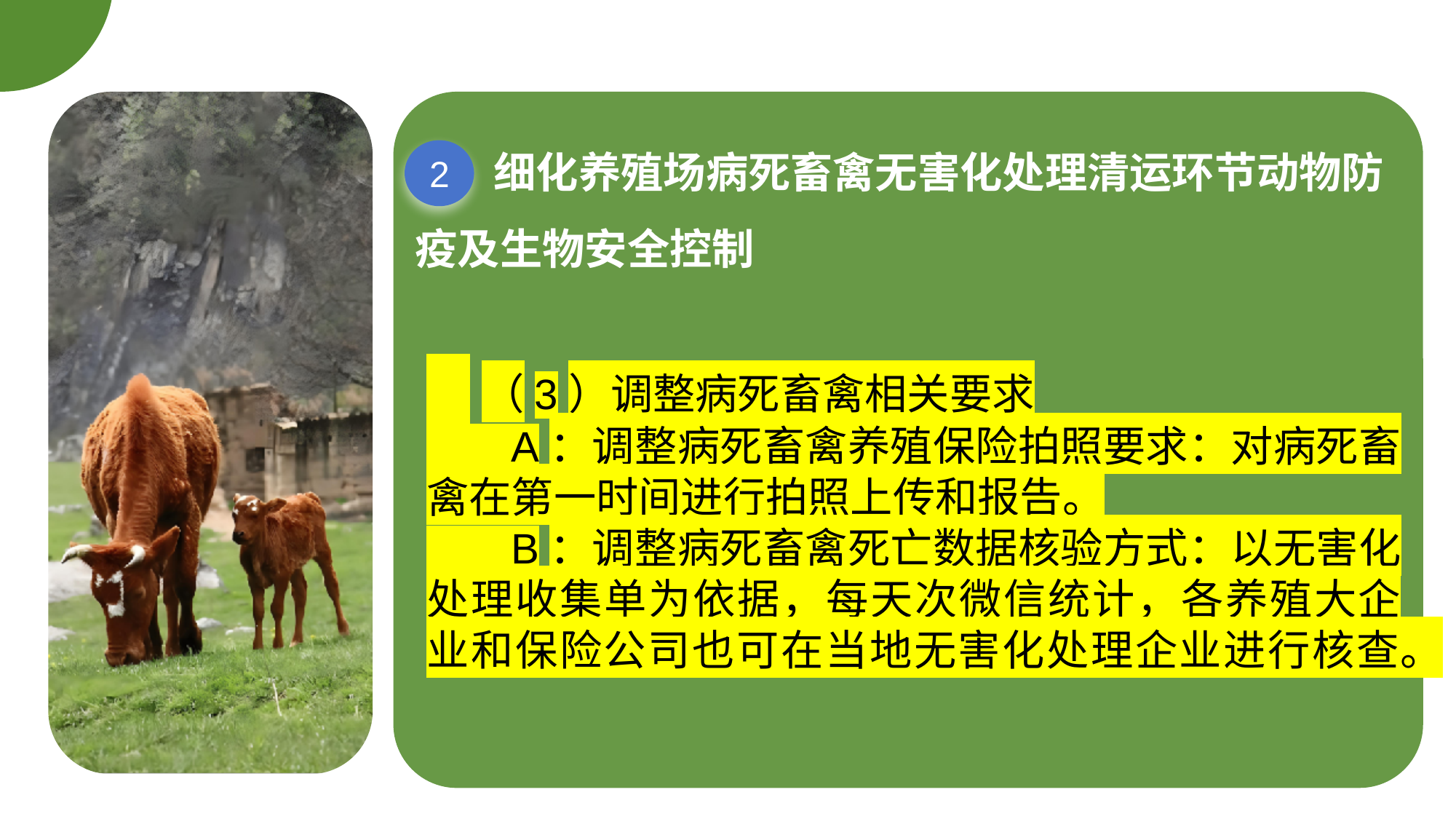

细化养殖场病死畜禽无害化处理清运环节动物防疫及生物安全控制
2
    （3）调整病死畜禽相关要求
       A：调整病死畜禽养殖保险拍照要求：对病死畜禽在第一时间进行拍照上传和报告。
       B：调整病死畜禽死亡数据核验方式：以无害化处理收集单为依据，每天次微信统计，各养殖大企业和保险公司也可在当地无害化处理企业进行核查。